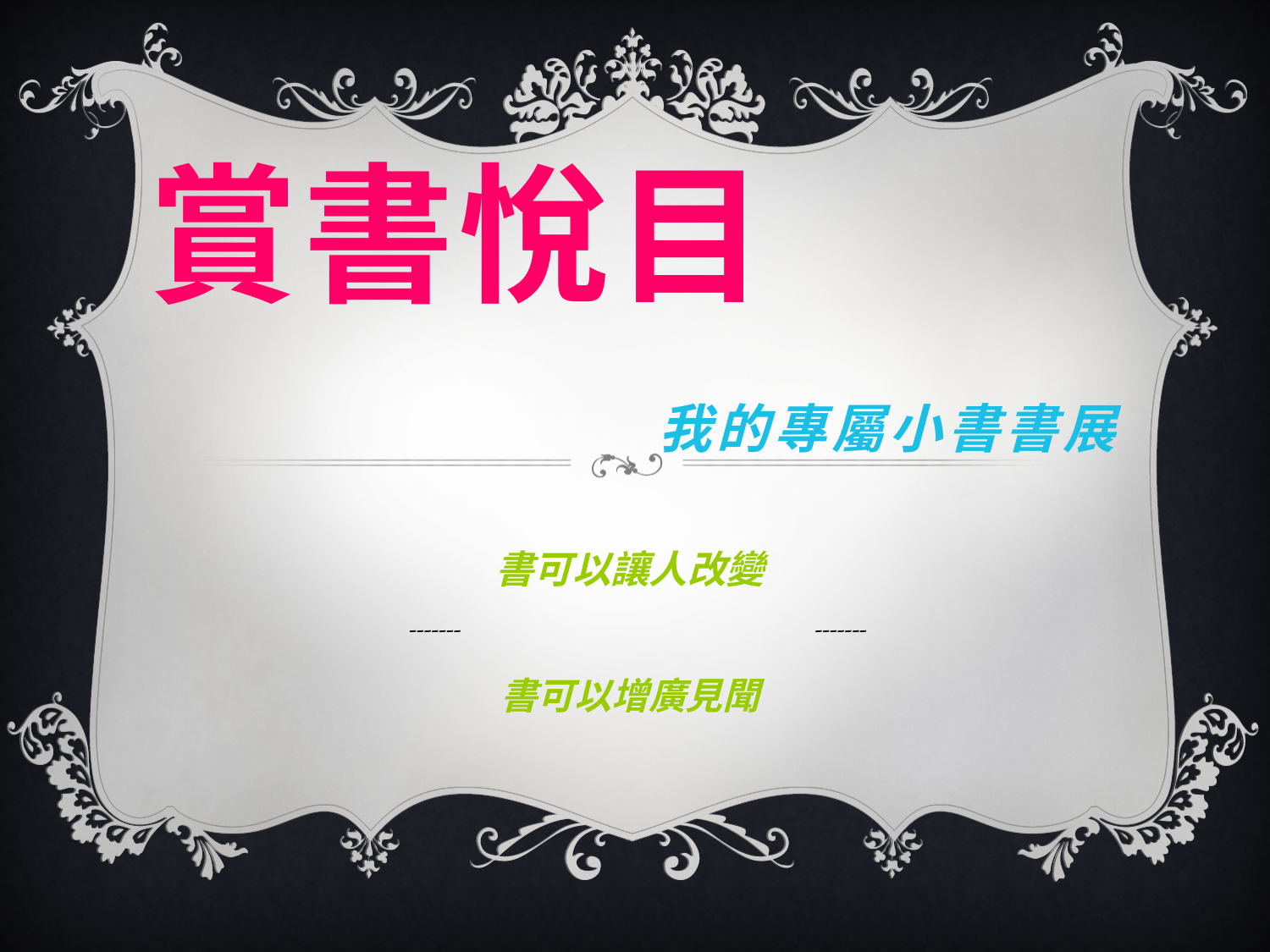

# 賞書悅目 我的專屬小書書展
書可以讓人改變
      -------                                                              -------
書可以增廣見聞